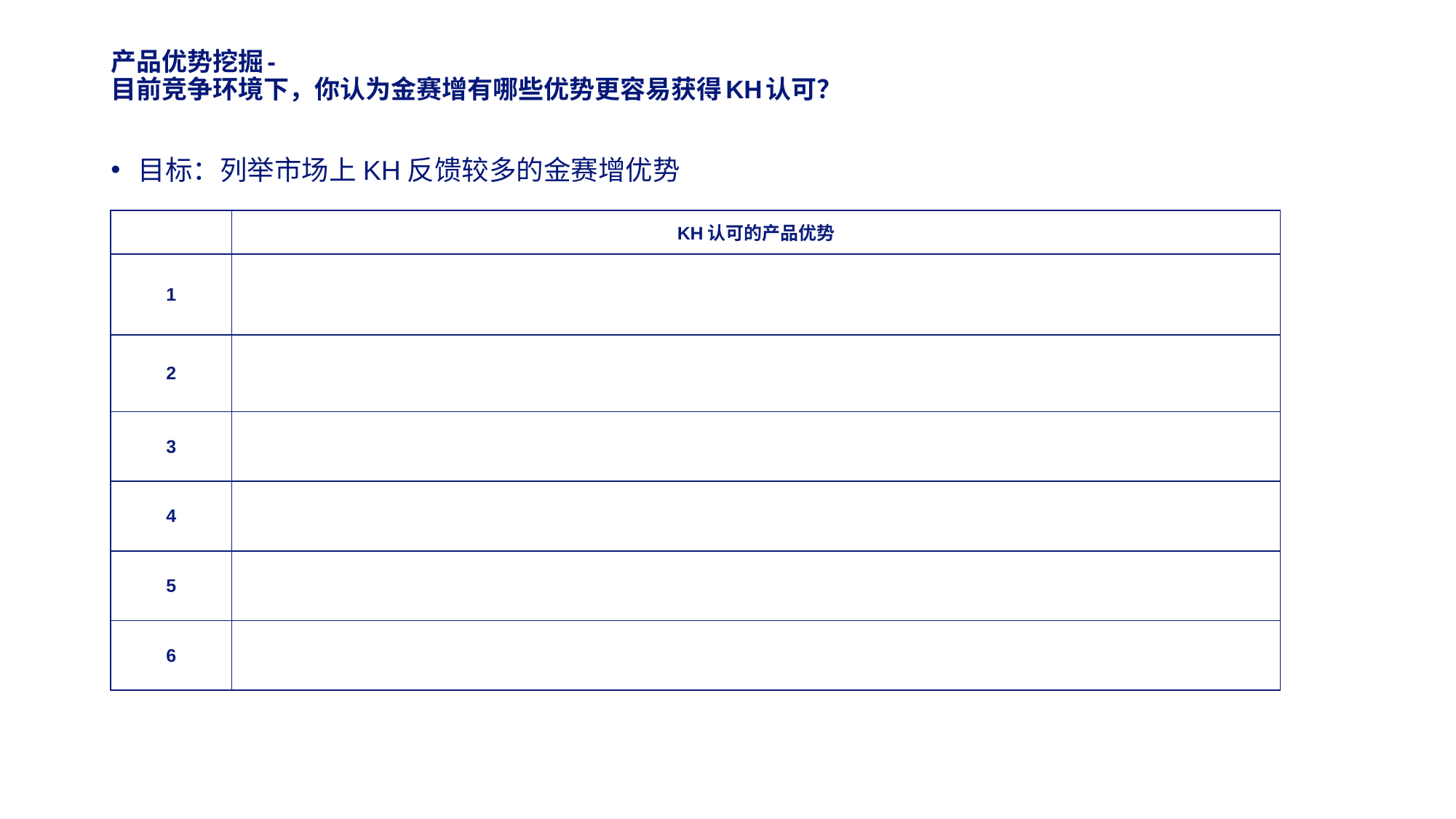

# 产品优势挖掘- 目前竞争环境下，你认为金赛增有哪些优势更容易获得KH认可？
目标：列举市场上KH反馈较多的金赛增优势
|  | KH认可的产品优势 |
| --- | --- |
| 1 |  |
| 2 |  |
| 3 |  |
| 4 |  |
| 5 |  |
| 6 |  |